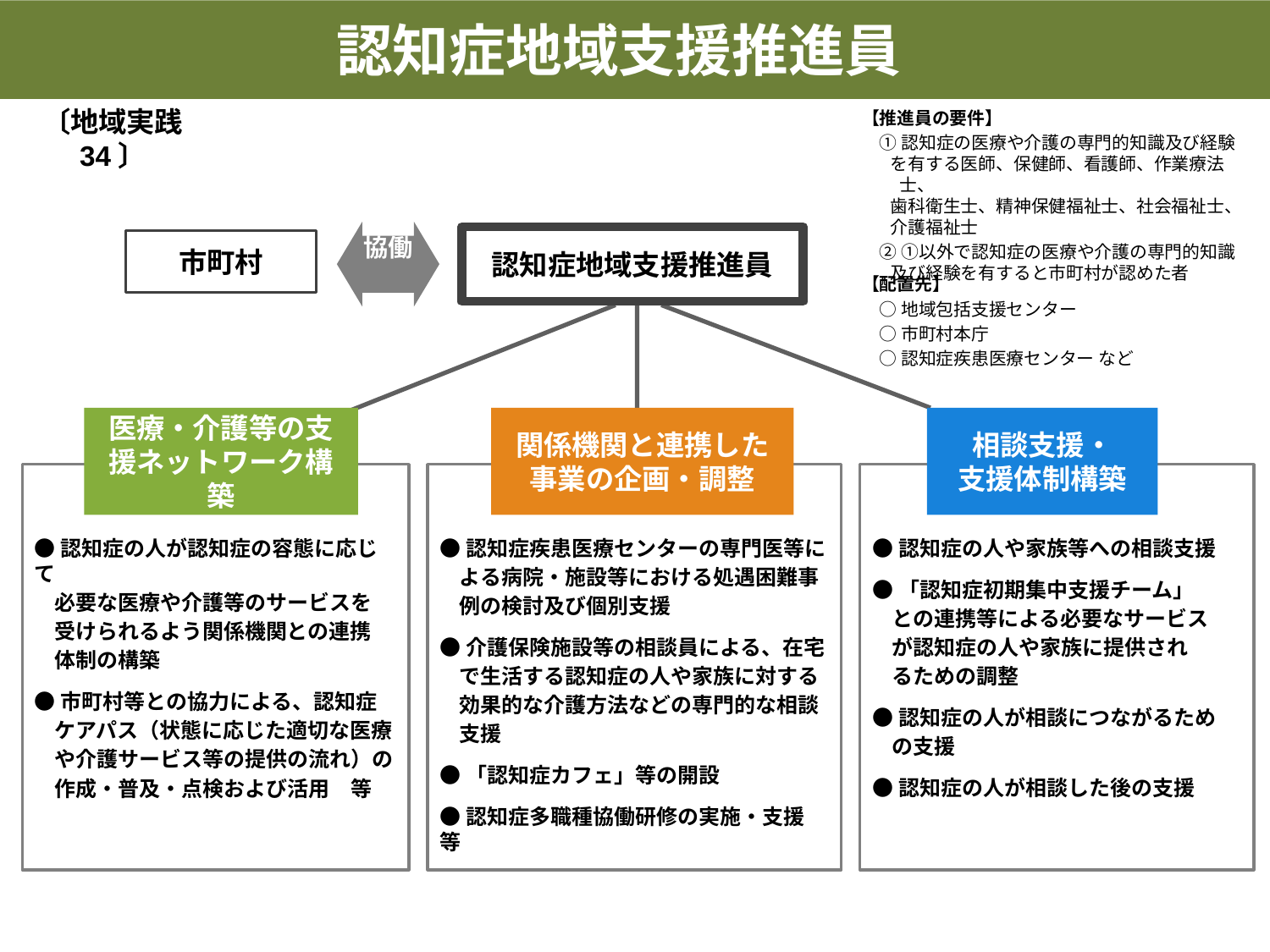

＜連携と制度-28＞

認知症地域支援推進員
〔地域実践 34〕
【推進員の要件】
　① 認知症の医療や介護の専門的知識及び経験
      を有する医師、保健師、看護師、作業療法士、
      歯科衛生士、精神保健福祉士、社会福祉士、
      介護福祉士
　② ①以外で認知症の医療や介護の専門的知識
      及び経験を有すると市町村が認めた者

認知症地域支援推進員
市町村
協働
【配置先】
　○ 地域包括支援センター
　○ 市町村本庁
　○ 認知症疾患医療センター など

関係機関と連携した
事業の企画・調整
相談支援・
支援体制構築
医療・介護等の支援ネットワーク構築

●認知症疾患医療センターの専門医等に
   よる病院・施設等における処遇困難事
   例の検討及び個別支援
●介護保険施設等の相談員による、在宅
   で生活する認知症の人や家族に対する
   効果的な介護方法などの専門的な相談
   支援
●「認知症カフェ」等の開設
●認知症多職種協働研修の実施・支援　等

●認知症の人が認知症の容態に応じて
   必要な医療や介護等のサービスを
   受けられるよう関係機関との連携
   体制の構築
●市町村等との協力による、認知症
   ケアパス（状態に応じた適切な医療
   や介護サービス等の提供の流れ）の
   作成・普及・点検および活用　等

●認知症の人や家族等への相談支援
●「認知症初期集中支援チーム」
   との連携等による必要なサービス
   が認知症の人や家族に提供され
   るための調整
●認知症の人が相談につながるため
   の支援
●認知症の人が相談した後の支援